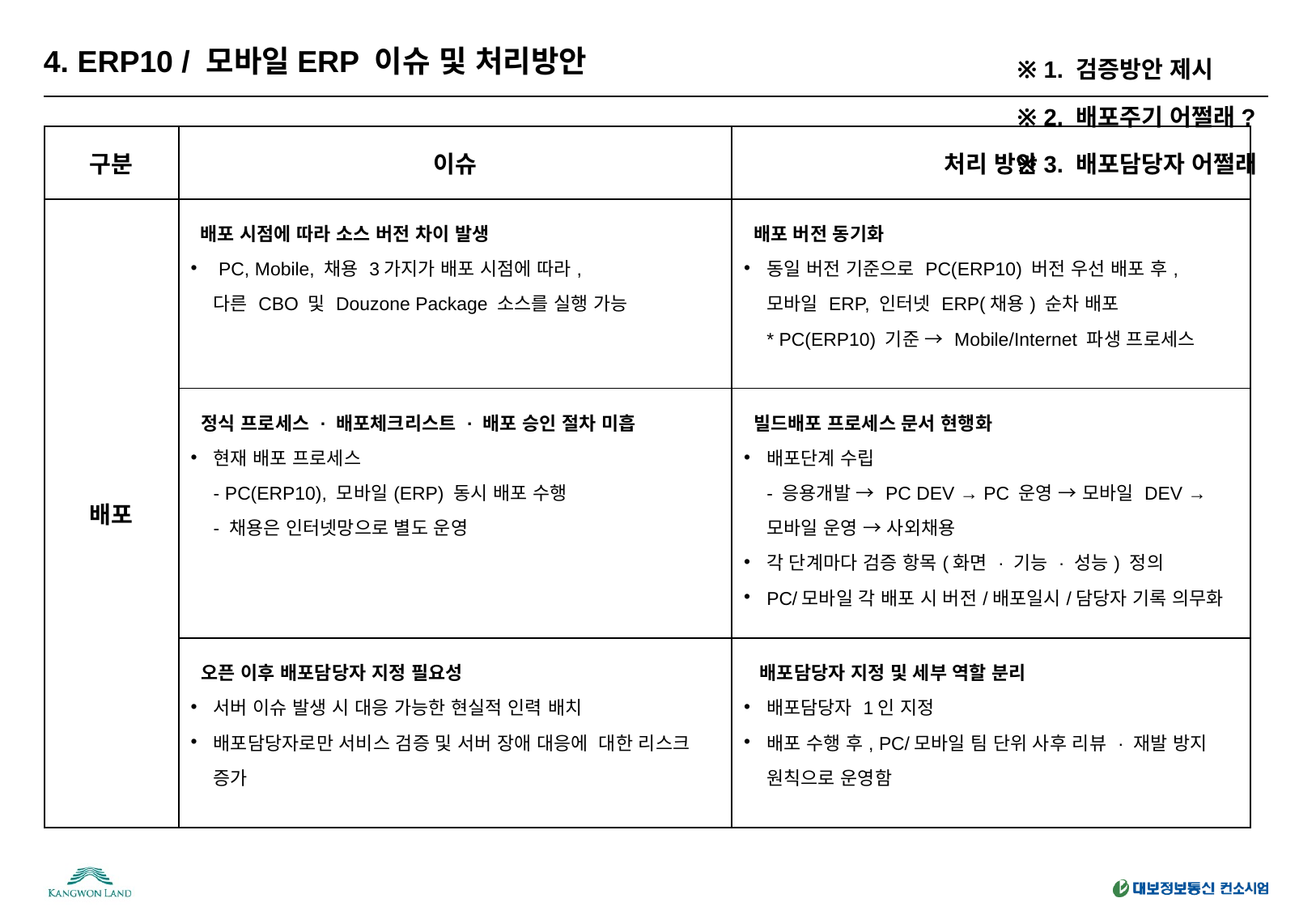

※ 1. 검증방안 제시
※ 2. 배포주기 어쩔래?
※ 3. 배포담당자 어쩔래
# 4. ERP10 / 모바일ERP 이슈 및 처리방안
| 구분 | 이슈 | 처리 방안 |
| --- | --- | --- |
| 배포 | 배포 시점에 따라 소스 버전 차이 발생 PC, Mobile, 채용 3가지가 배포 시점에 따라, 다른 CBO 및 Douzone Package 소스를 실행 가능 | 배포 버전 동기화 동일 버전 기준으로 PC(ERP10) 버전 우선 배포 후, 모바일 ERP, 인터넷 ERP(채용) 순차 배포 \* PC(ERP10) 기준 → Mobile/Internet 파생 프로세스 |
|  | 정식 프로세스 · 배포체크리스트 · 배포 승인 절차 미흡 현재 배포 프로세스 - PC(ERP10), 모바일(ERP) 동시 배포 수행 - 채용은 인터넷망으로 별도 운영 | 빌드배포 프로세스 문서 현행화 배포단계 수립 - 응용개발 → PC DEV → PC 운영 → 모바일 DEV → 모바일 운영 → 사외채용 각 단계마다 검증 항목(화면 · 기능 · 성능) 정의 PC/모바일 각 배포 시 버전/배포일시/담당자 기록 의무화 |
|  | 오픈 이후 배포담당자 지정 필요성 서버 이슈 발생 시 대응 가능한 현실적 인력 배치 배포담당자로만 서비스 검증 및 서버 장애 대응에 대한 리스크 증가 | 배포담당자 지정 및 세부 역할 분리 배포담당자 1인 지정 배포 수행 후, PC/모바일 팀 단위 사후 리뷰 · 재발 방지 원칙으로 운영함 |